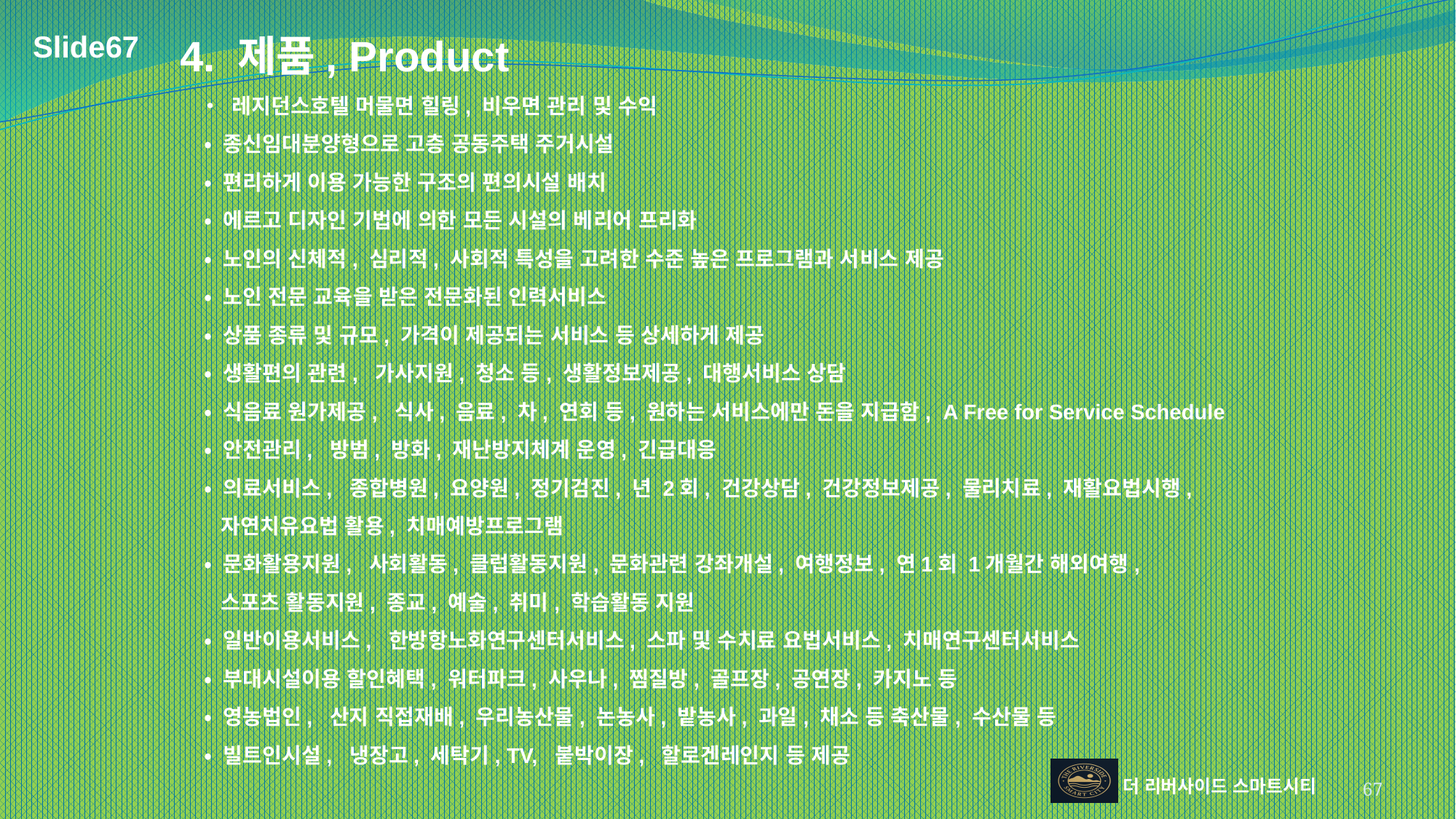

Slide67
4. 제품, Product
    • 레지던스호텔 머물면 힐링, 비우면 관리 및 수익
    • 종신임대분양형으로 고층 공동주택 주거시설
    • 편리하게 이용 가능한 구조의 편의시설 배치
    • 에르고 디자인 기법에 의한 모든 시설의 베리어 프리화
    • 노인의 신체적, 심리적, 사회적 특성을 고려한 수준 높은 프로그램과 서비스 제공
    • 노인 전문 교육을 받은 전문화된 인력서비스
    • 상품 종류 및 규모, 가격이 제공되는 서비스 등 상세하게 제공
    • 생활편의 관련,  가사지원, 청소 등, 생활정보제공, 대행서비스 상담
    • 식음료 원가제공,  식사, 음료, 차, 연회 등, 원하는 서비스에만 돈을 지급함,  A Free for Service Schedule
    • 안전관리,  방범, 방화, 재난방지체계 운영, 긴급대응
    • 의료서비스,  종합병원, 요양원, 정기검진, 년 2회, 건강상담, 건강정보제공, 물리치료, 재활요법시행,
      자연치유요법 활용, 치매예방프로그램
    • 문화활용지원,  사회활동, 클럽활동지원, 문화관련 강좌개설, 여행정보, 연1회 1개월간 해외여행,
      스포츠 활동지원, 종교, 예술, 취미, 학습활동 지원
    • 일반이용서비스,  한방항노화연구센터서비스, 스파 및 수치료 요법서비스, 치매연구센터서비스
    • 부대시설이용 할인혜택, 워터파크, 사우나, 찜질방, 골프장, 공연장, 카지노 등
    • 영농법인,  산지 직접재배, 우리농산물, 논농사, 밭농사, 과일, 채소 등 축산물, 수산물 등
    • 빌트인시설,  냉장고, 세탁기, TV,  붙박이장,  할로겐레인지 등 제공

67